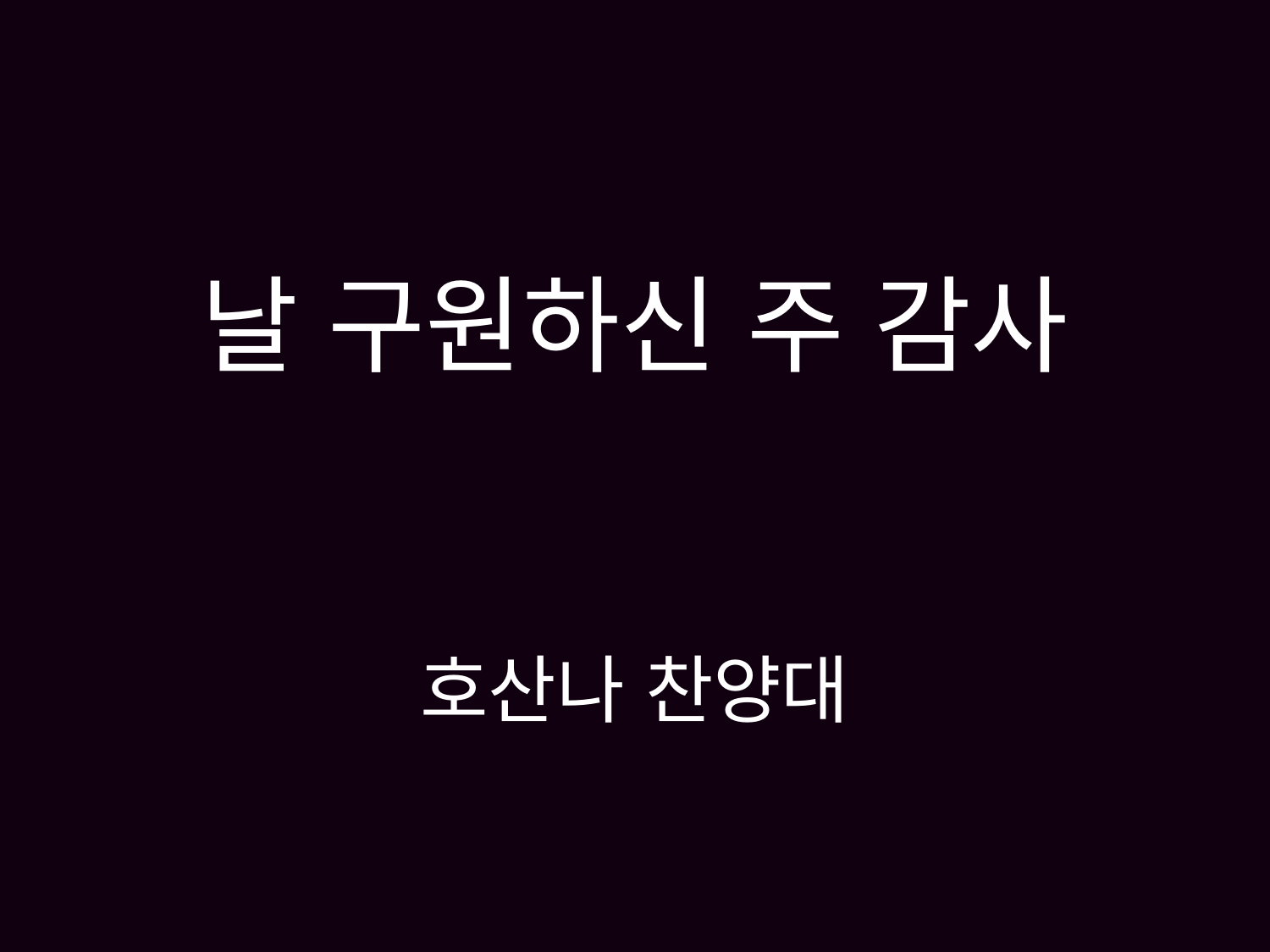

# 날 구원하신 주 감사 호산나 찬양대